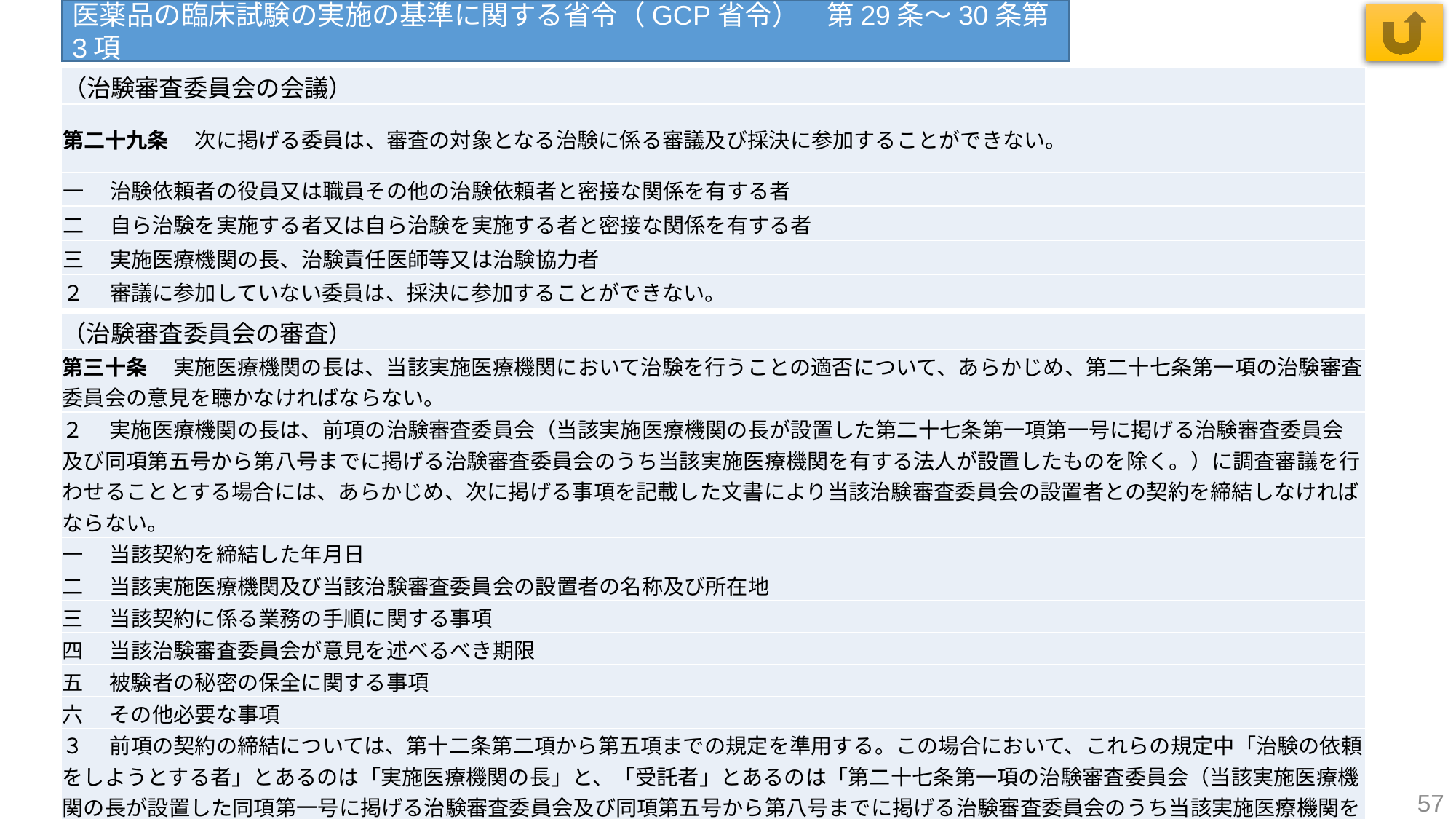

医薬品の臨床試験の実施の基準に関する省令（GCP省令）　第29条～30条第3項

| （治験審査委員会の会議） |
| --- |
| 第二十九条 　次に掲げる委員は、審査の対象となる治験に係る審議及び採決に参加することができない。 |
| 一 　治験依頼者の役員又は職員その他の治験依頼者と密接な関係を有する者 |
| 二 　自ら治験を実施する者又は自ら治験を実施する者と密接な関係を有する者 |
| 三 　実施医療機関の長、治験責任医師等又は治験協力者 |
| ２ 　審議に参加していない委員は、採決に参加することができない。 |
| （治験審査委員会の審査） |
| --- |
| 第三十条 　実施医療機関の長は、当該実施医療機関において治験を行うことの適否について、あらかじめ、第二十七条第一項の治験審査委員会の意見を聴かなければならない。 |
| ２ 　実施医療機関の長は、前項の治験審査委員会（当該実施医療機関の長が設置した第二十七条第一項第一号に掲げる治験審査委員会及び同項第五号から第八号までに掲げる治験審査委員会のうち当該実施医療機関を有する法人が設置したものを除く。）に調査審議を行わせることとする場合には、あらかじめ、次に掲げる事項を記載した文書により当該治験審査委員会の設置者との契約を締結しなければならない。 |
| 一 　当該契約を締結した年月日 |
| 二 　当該実施医療機関及び当該治験審査委員会の設置者の名称及び所在地 |
| 三 　当該契約に係る業務の手順に関する事項 |
| 四 　当該治験審査委員会が意見を述べるべき期限 |
| 五 　被験者の秘密の保全に関する事項 |
| 六 　その他必要な事項 |
| ３ 　前項の契約の締結については、第十二条第二項から第五項までの規定を準用する。この場合において、これらの規定中「治験の依頼をしようとする者」とあるのは「実施医療機関の長」と、「受託者」とあるのは「第二十七条第一項の治験審査委員会（当該実施医療機関の長が設置した同項第一号に掲げる治験審査委員会及び同項第五号から第八号までに掲げる治験審査委員会のうち当該実施医療機関を有する法人が設置したものを除く。）の設置者」と読み替えるものとする。 |